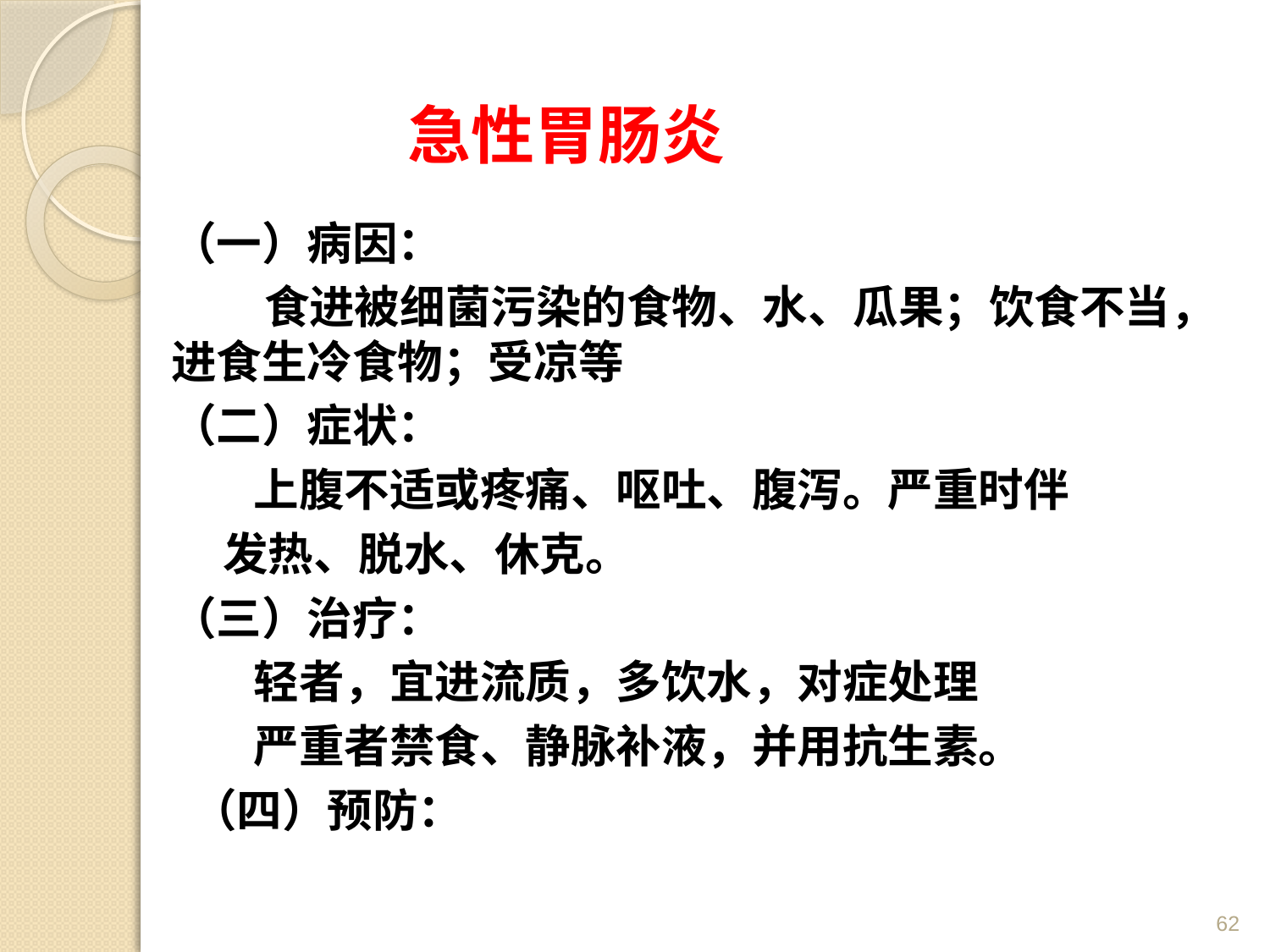

# 急性胃肠炎
（一）病因：
        食进被细菌污染的食物、水、瓜果；饮食不当，进食生冷食物；受凉等
（二）症状：
       上腹不适或疼痛、呕吐、腹泻。严重时伴
    发热、脱水、休克。
（三）治疗：
       轻者，宜进流质，多饮水，对症处理
       严重者禁食、静脉补液，并用抗生素。
 （四）预防：
62